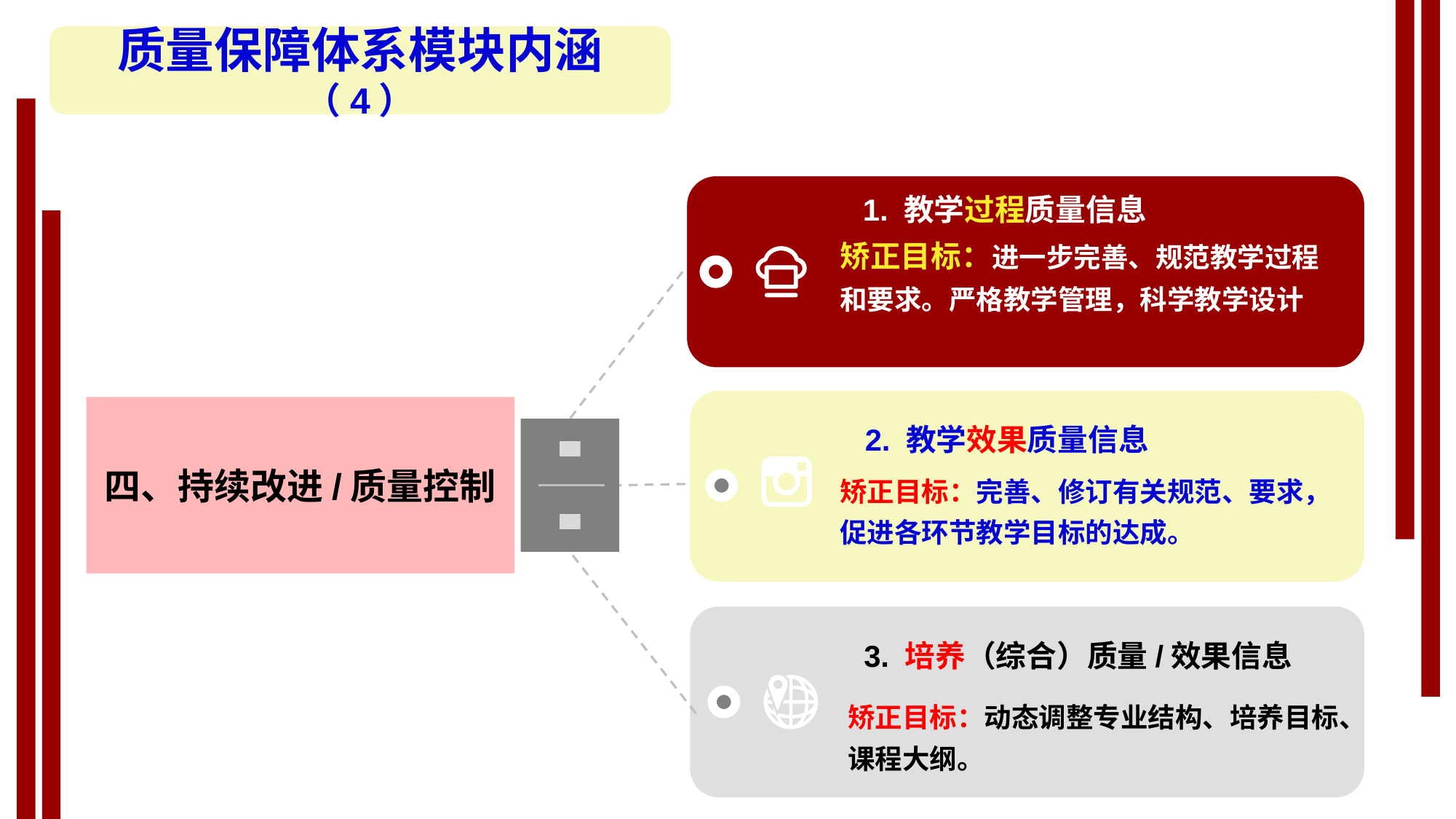

质量保障体系模块内涵（4）

1. 教学过程质量信息
矫正目标：进一步完善、规范教学过程和要求。严格教学管理，科学教学设计

2. 教学效果质量信息
矫正目标：完善、修订有关规范、要求，促进各环节教学目标的达成。

四、持续改进/质量控制

3. 培养（综合）质量/效果信息
矫正目标：动态调整专业结构、培养目标、课程大纲。